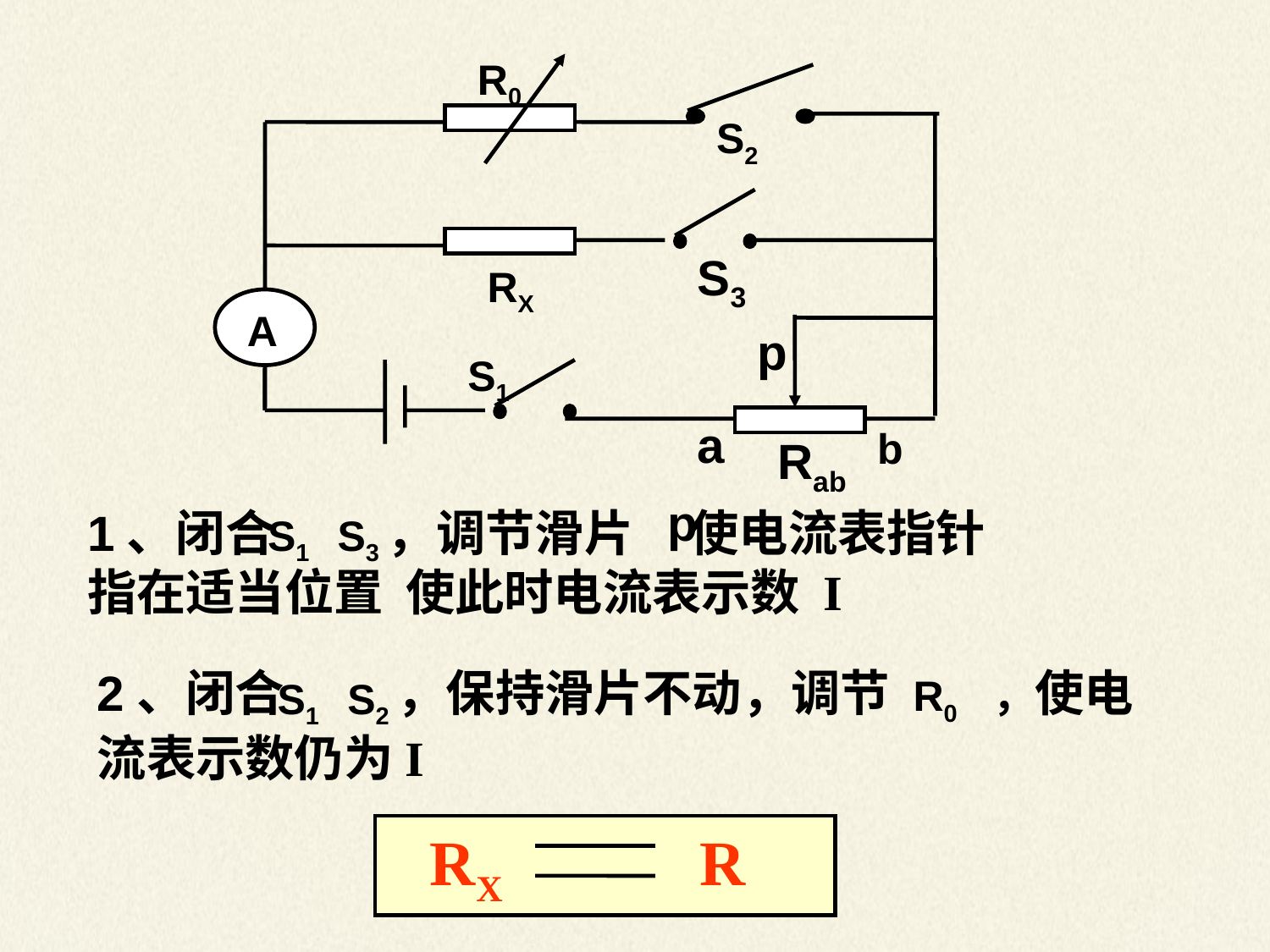

R0

S2

S3

RX

A
p

S1

a

b

Rab
p
1、闭合          ，调节滑片     使电流表指针指在适当位置  使此时电流表示数 I
S1
S3
2、闭合          ，保持滑片不动，调节 R0   ，使电流表示数仍为I
S1
S2
   RX              R